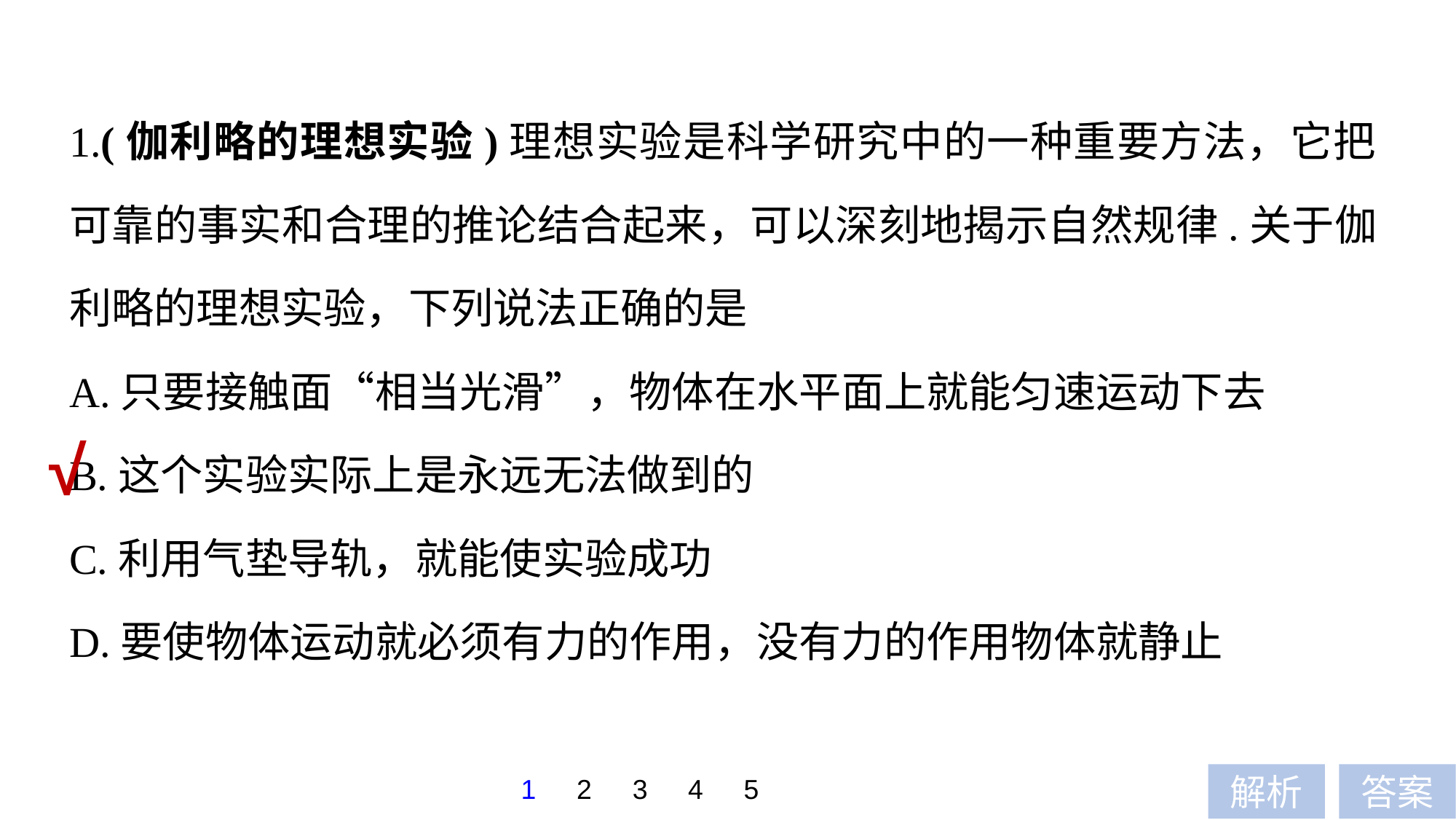

1.(伽利略的理想实验)理想实验是科学研究中的一种重要方法，它把可靠的事实和合理的推论结合起来，可以深刻地揭示自然规律.关于伽利略的理想实验，下列说法正确的是
A.只要接触面“相当光滑”，物体在水平面上就能匀速运动下去
B.这个实验实际上是永远无法做到的
C.利用气垫导轨，就能使实验成功
D.要使物体运动就必须有力的作用，没有力的作用物体就静止
√
1
2
3
4
5
解析
答案